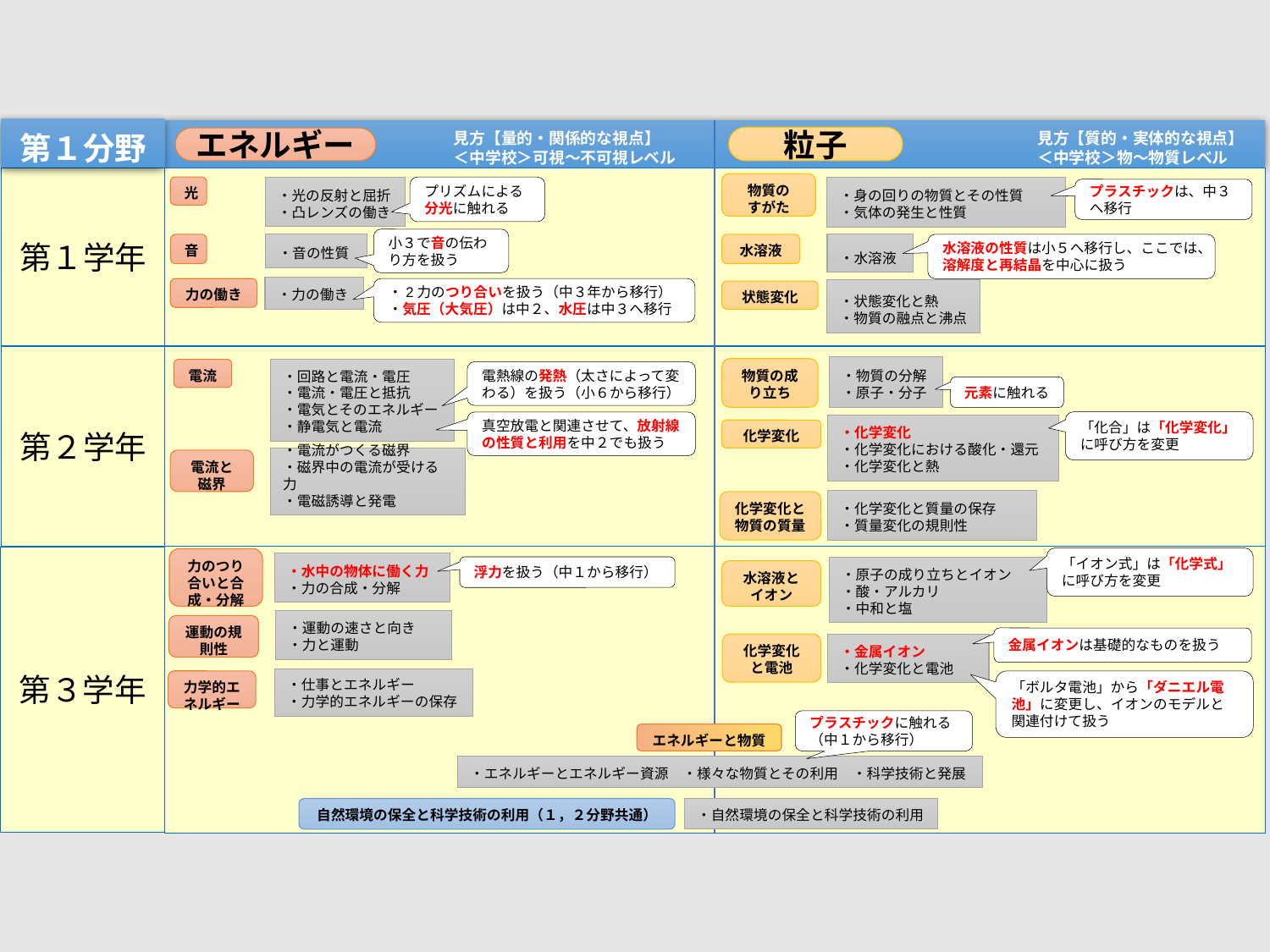

第１分野

見方【量的・関係的な視点】
＜中学校＞可視～不可視レベル
見方【質的・実体的な視点】
＜中学校＞物～物質レベル
粒子
エネルギー

第１学年
物質の
すがた
・光の反射と屈折
・凸レンズの働き
光
プリズムによる分光に触れる
・身の回りの物質とその性質
・気体の発生と性質
プラスチックは、中３へ移行
小３で音の伝わり方を扱う
・音の性質
水溶液
・水溶液
水溶液の性質は小５へ移行し、ここでは、溶解度と再結晶を中心に扱う
音
・力の働き
力の働き
・2力のつり合いを扱う（中３年から移行）
・気圧（大気圧）は中２、水圧は中３へ移行
・状態変化と熱
・物質の融点と沸点
状態変化
第２学年

・物質の分解
・原子・分子
物質の成り立ち
・回路と電流・電圧
・電流・電圧と抵抗
・電気とそのエネルギー
・静電気と電流
電流
電熱線の発熱（太さによって変わる）を扱う（小６から移行）
元素に触れる
「化合」は「化学変化」に呼び方を変更
真空放電と関連させて、放射線の性質と利用を中２でも扱う
・化学変化
・化学変化における酸化・還元
・化学変化と熱
化学変化
・電流がつくる磁界
・磁界中の電流が受ける力
・電磁誘導と発電
電流と
磁界
・化学変化と質量の保存
・質量変化の規則性
化学変化と物質の質量

第３学年
「イオン式」は「化学式」に呼び方を変更
力のつり合いと合成・分解
・水中の物体に働く力
・力の合成・分解
浮力を扱う（中１から移行）
・原子の成り立ちとイオン
・酸・アルカリ
・中和と塩
水溶液とイオン
・運動の速さと向き
・力と運動
運動の規則性
金属イオンは基礎的なものを扱う
化学変化と電池
・金属イオン
・化学変化と電池
・仕事とエネルギー
・力学的エネルギーの保存
力学的エネルギー
「ボルタ電池」から「ダニエル電池」に変更し、イオンのモデルと関連付けて扱う
プラスチックに触れる（中１から移行）
エネルギーと物質
・エネルギーとエネルギー資源　・様々な物質とその利用　・科学技術と発展
自然環境の保全と科学技術の利用（１，２分野共通）
・自然環境の保全と科学技術の利用